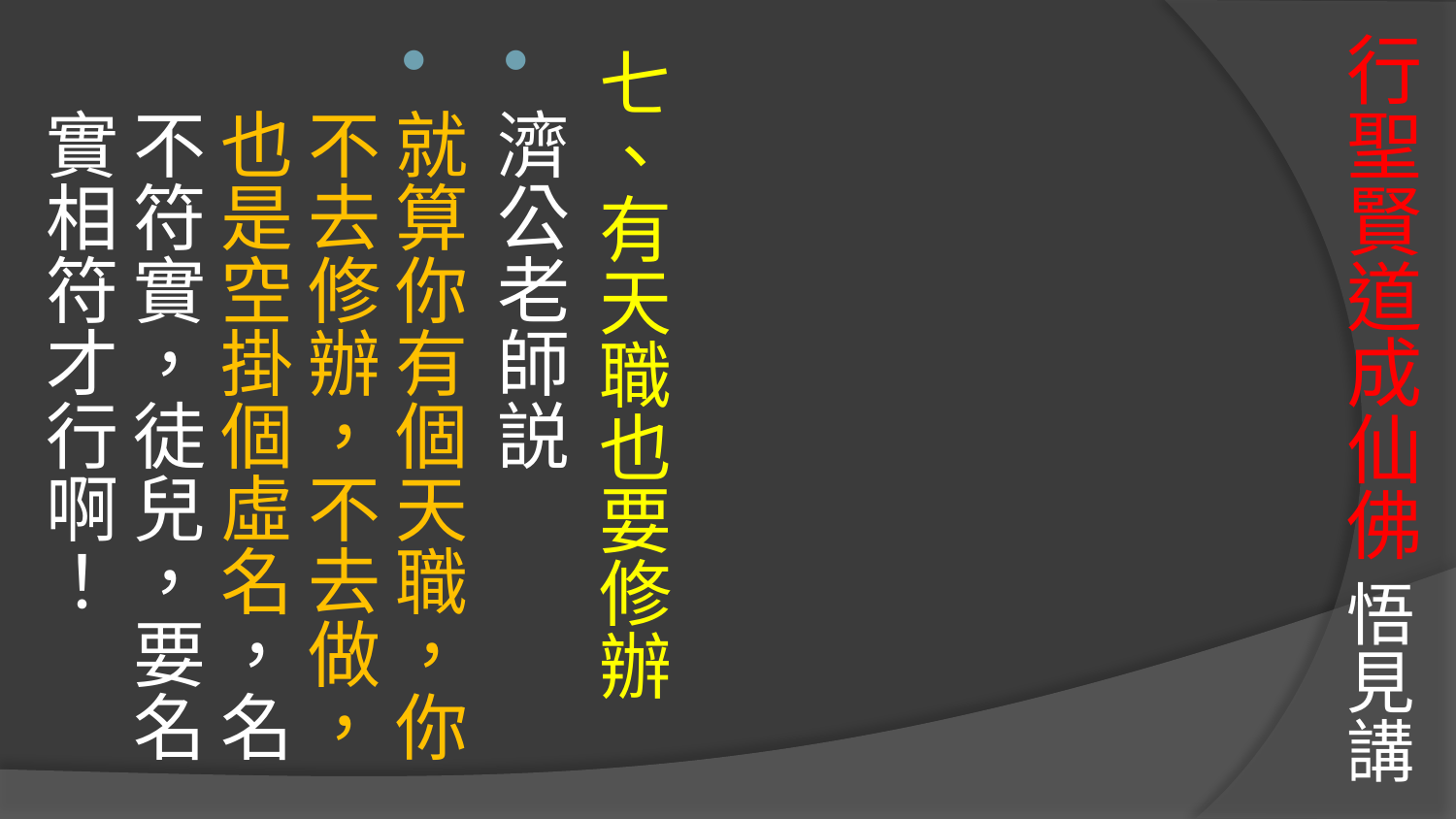

# 行聖賢道成仙佛 悟見講
七、有天職也要修辦
濟公老師説
就算你有個天職，你不去修辦，不去做，也是空掛個虛名，名不符實，徒兒，要名實相符才行啊！